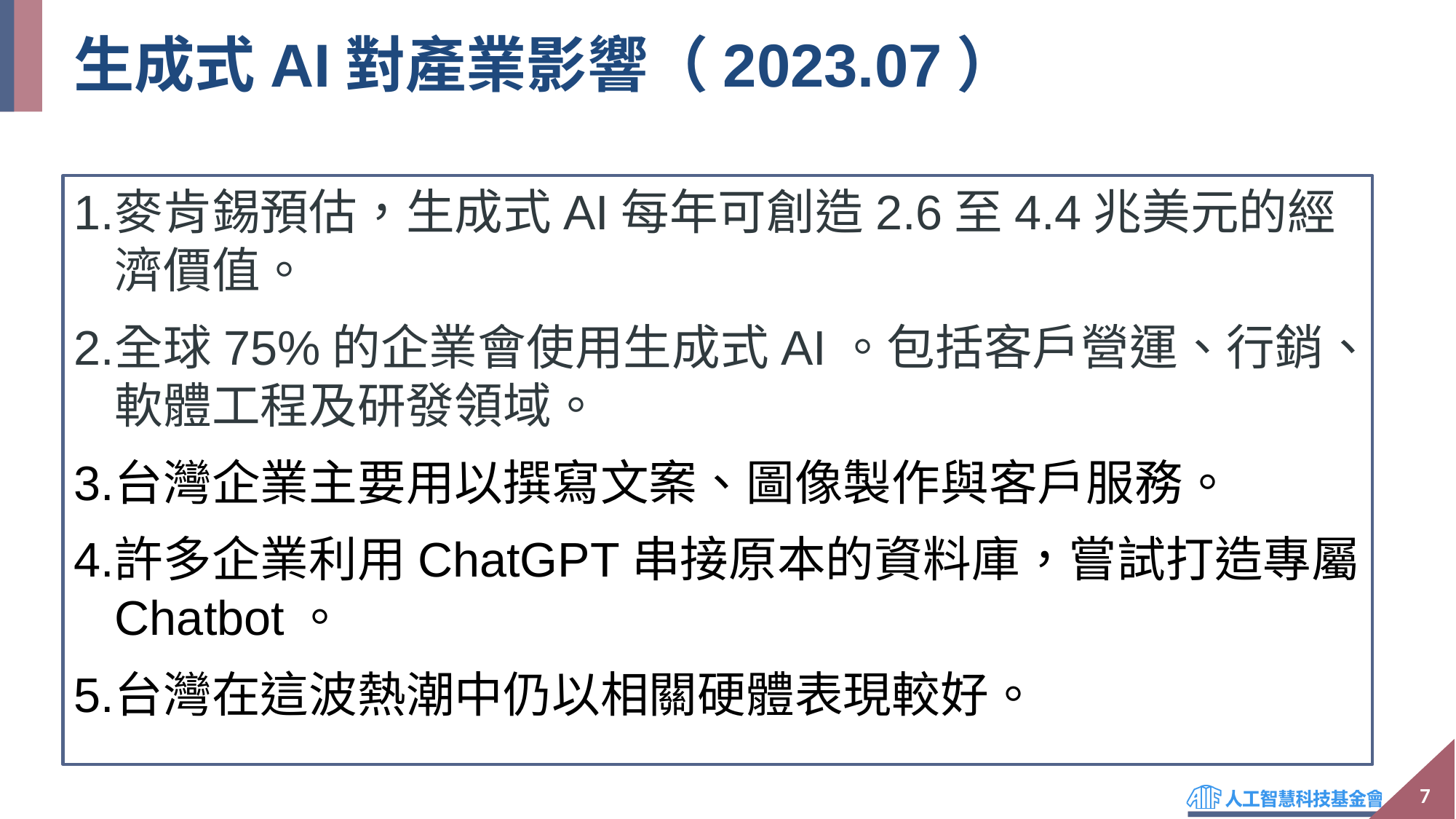

# 生成式AI對產業影響（2023.07）
麥肯錫預估，生成式AI每年可創造2.6至4.4兆美元的經濟價值。
全球75%的企業會使用生成式AI。包括客戶營運、行銷、軟體工程及研發領域。
台灣企業主要用以撰寫文案、圖像製作與客戶服務。
許多企業利用ChatGPT串接原本的資料庫，嘗試打造專屬Chatbot。
台灣在這波熱潮中仍以相關硬體表現較好。
7